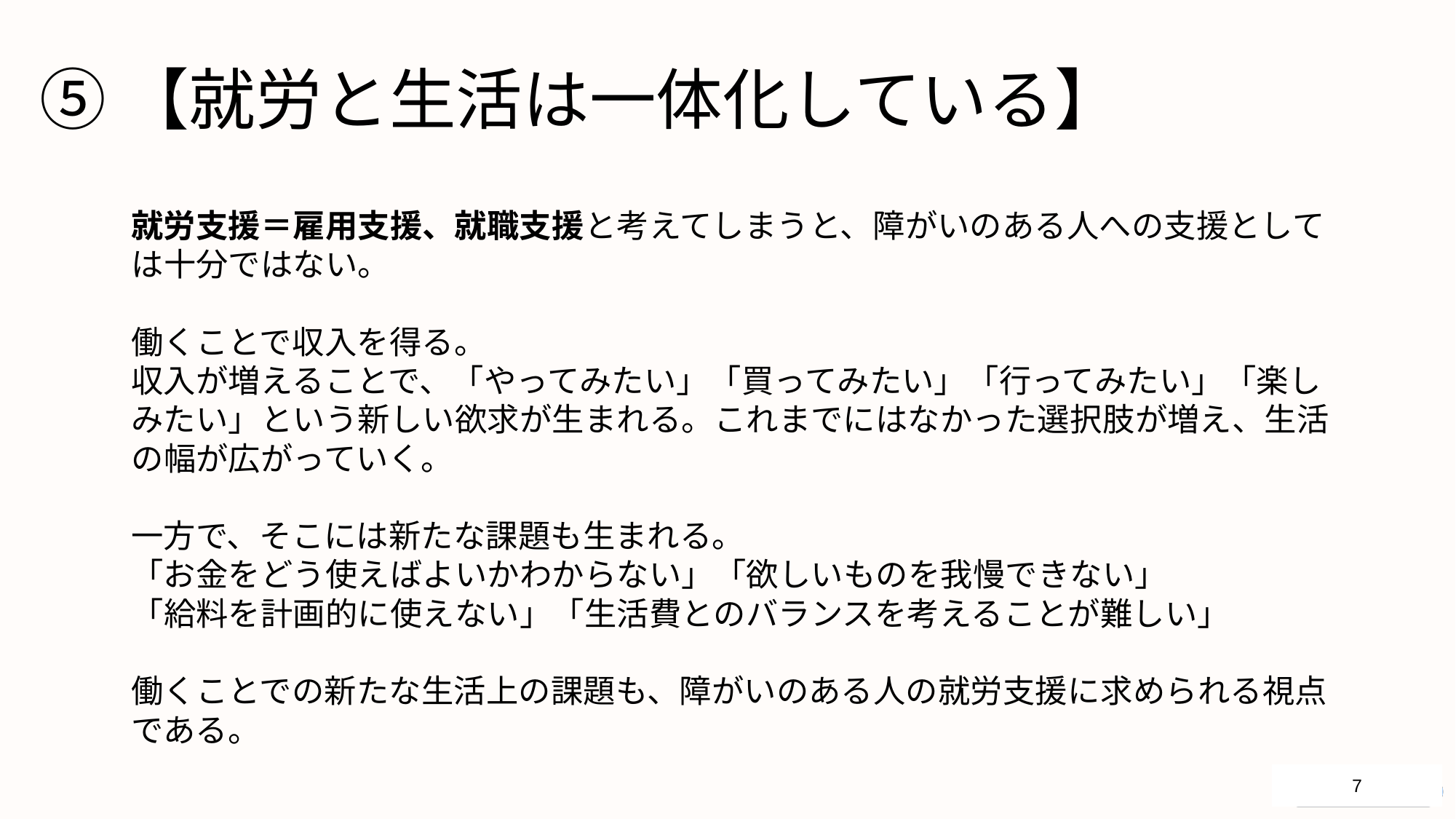

⑤【就労と生活は一体化している】
就労支援＝雇用支援、就職支援と考えてしまうと、障がいのある人への支援としては十分ではない。

働くことで収入を得る。
収入が増えることで、「やってみたい」「買ってみたい」「行ってみたい」「楽しみたい」という新しい欲求が生まれる。これまでにはなかった選択肢が増え、生活の幅が広がっていく。

一方で、そこには新たな課題も生まれる。
「お金をどう使えばよいかわからない」「欲しいものを我慢できない」
「給料を計画的に使えない」「生活費とのバランスを考えることが難しい」

働くことでの新たな生活上の課題も、障がいのある人の就労支援に求められる視点である。

7